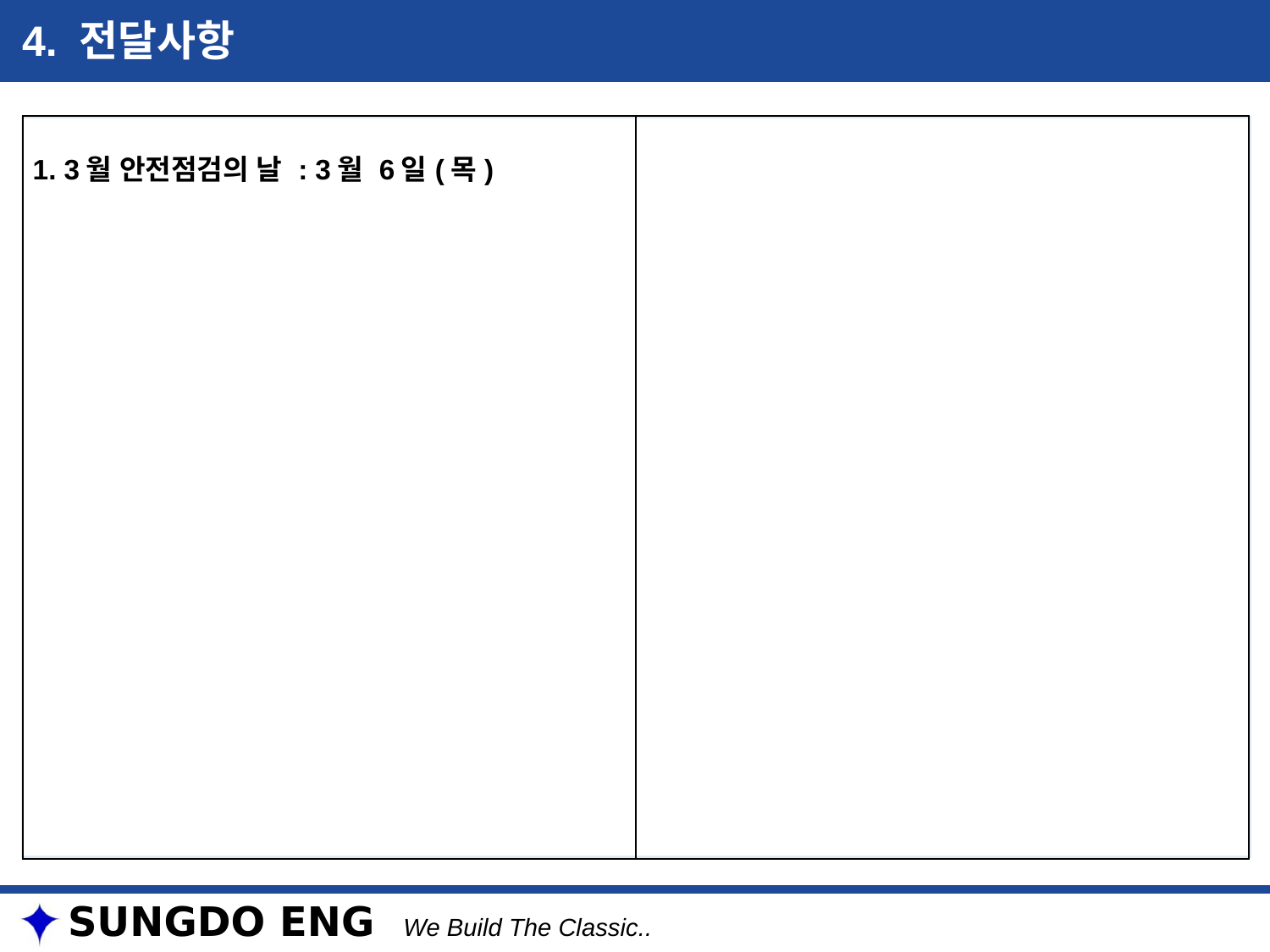

4. 전달사항
| 1. 3월 안전점검의 날 : 3월 6일(목) |  |
| --- | --- |